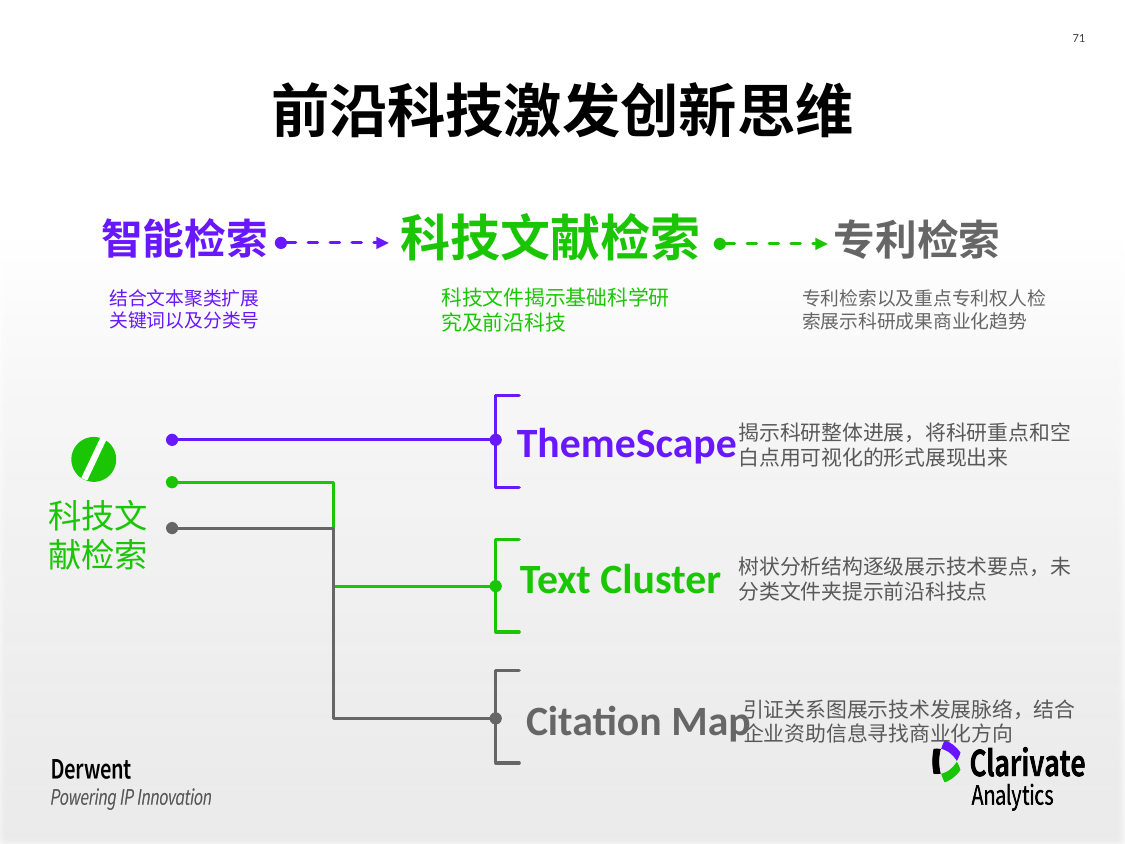

前沿科技激发创新思维
科技文献检索
智能检索
专利检索
科技文件揭示基础科学研究及前沿科技
结合文本聚类扩展关键词以及分类号
专利检索以及重点专利权人检索展示科研成果商业化趋势
ThemeScape
揭示科研整体进展，将科研重点和空白点用可视化的形式展现出来

科技文献检索
Text Cluster
树状分析结构逐级展示技术要点，未分类文件夹提示前沿科技点
Citation Map
引证关系图展示技术发展脉络，结合企业资助信息寻找商业化方向